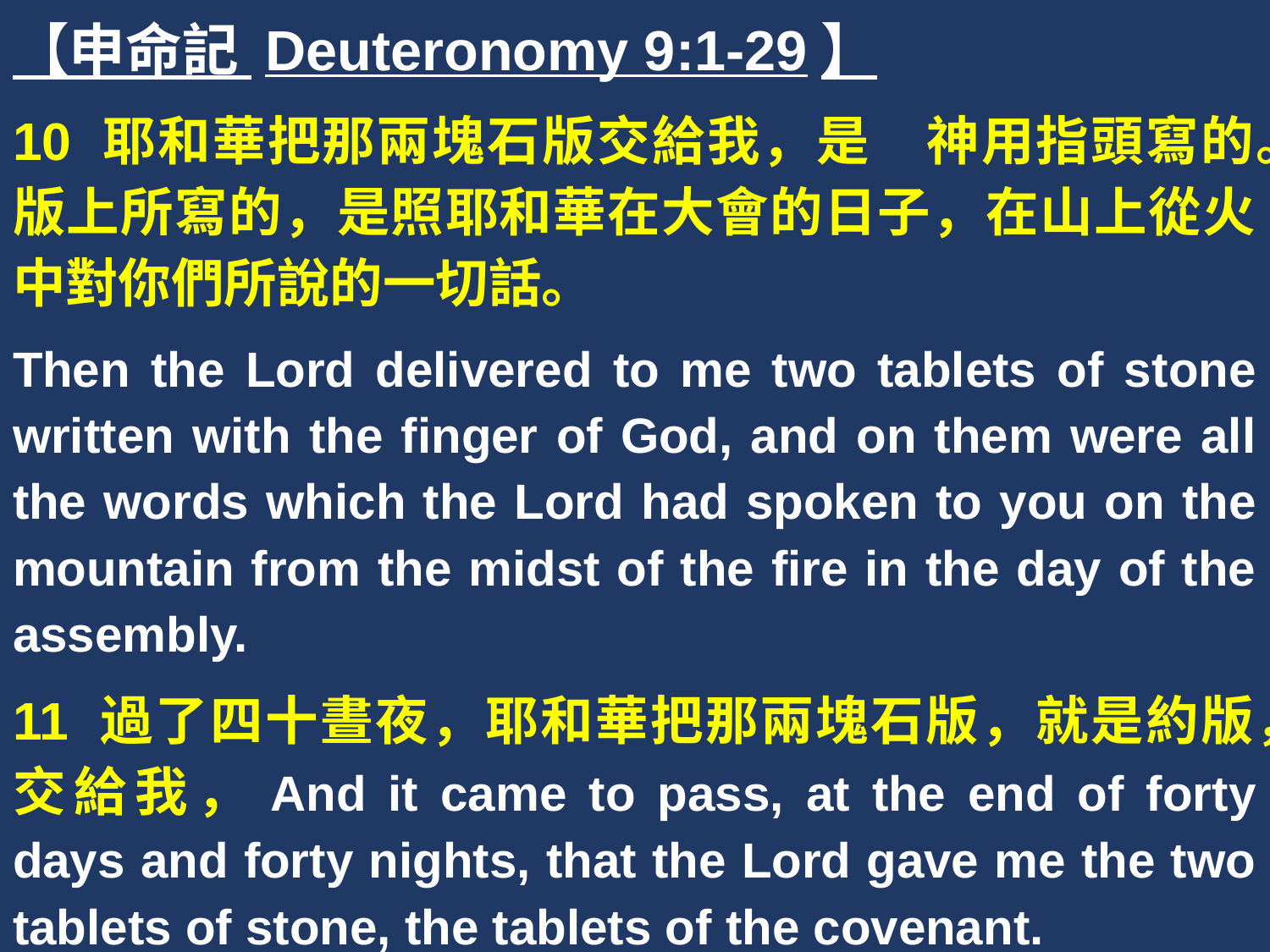

【申命記 Deuteronomy 9:1-29】
10 耶和華把那兩塊石版交給我，是　神用指頭寫的。版上所寫的，是照耶和華在大會的日子，在山上從火中對你們所說的一切話。
Then the Lord delivered to me two tablets of stone written with the finger of God, and on them were all the words which the Lord had spoken to you on the mountain from the midst of the fire in the day of the assembly.
11 過了四十晝夜，耶和華把那兩塊石版，就是約版，交給我，And it came to pass, at the end of forty days and forty nights, that the Lord gave me the two tablets of stone, the tablets of the covenant.